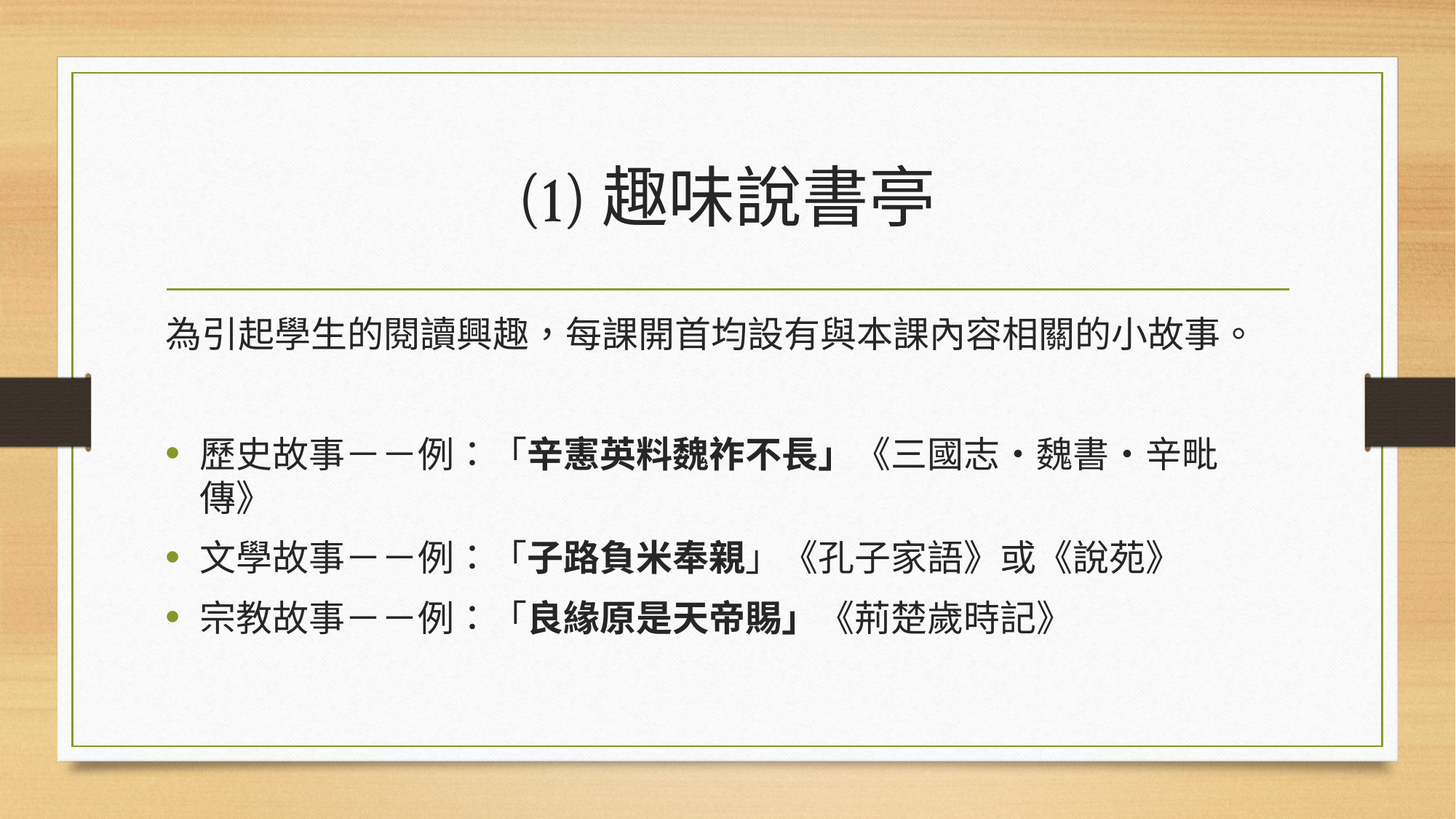

# (1)趣味說書亭
為引起學生的閱讀興趣，每課開首均設有與本課內容相關的小故事。

歷史故事－－例：「辛憲英料魏祚不長」《三國志‧魏書‧辛毗傳》
文學故事－－例：「子路負米奉親」《孔子家語》或《說苑》
宗教故事－－例：「良緣原是天帝賜」《荊楚歲時記》